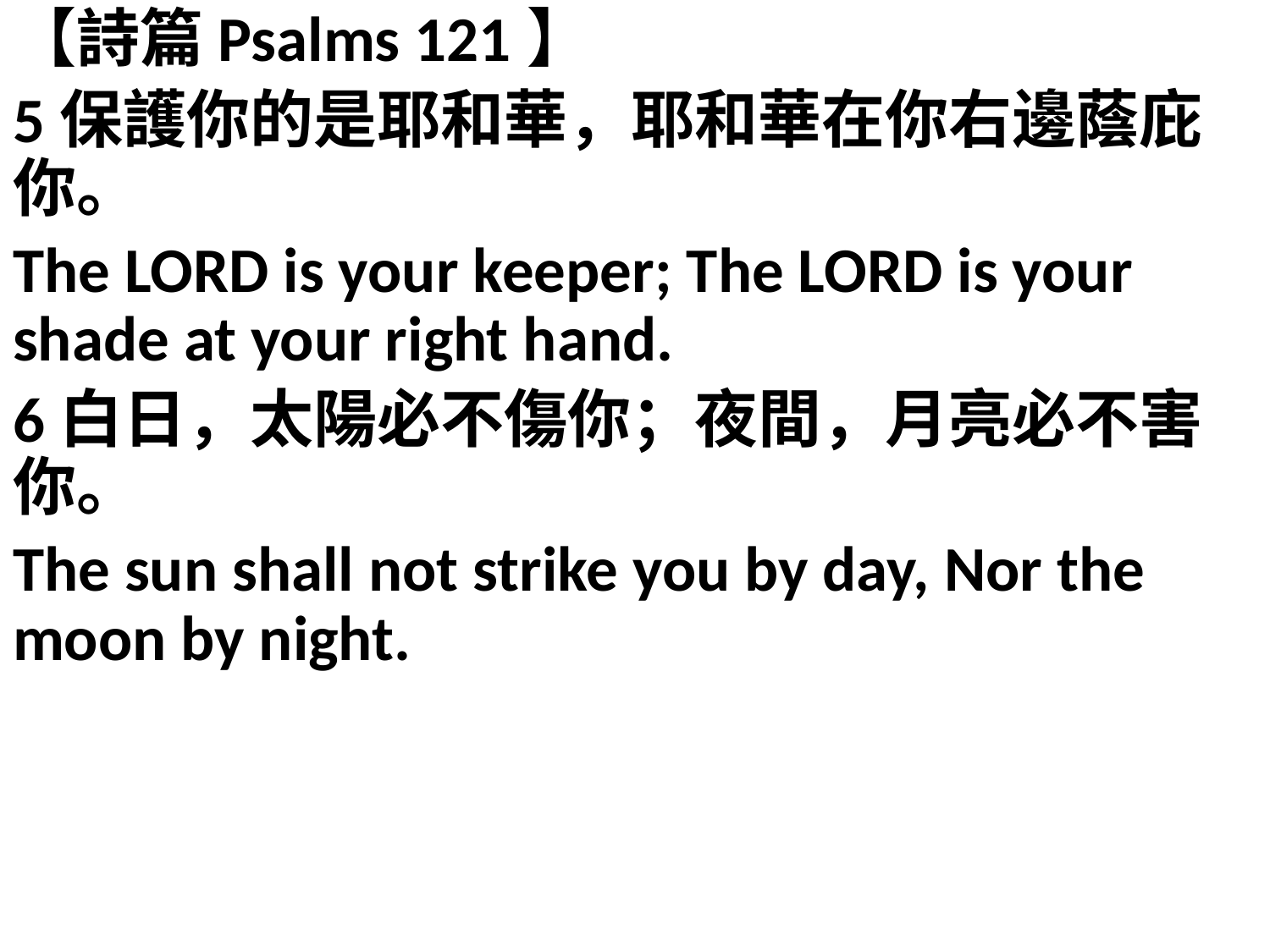

【詩篇Psalms 121】
5保護你的是耶和華，耶和華在你右邊蔭庇你。
The LORD is your keeper; The LORD is your shade at your right hand.
6白日，太陽必不傷你；夜間，月亮必不害你。
The sun shall not strike you by day, Nor the moon by night.